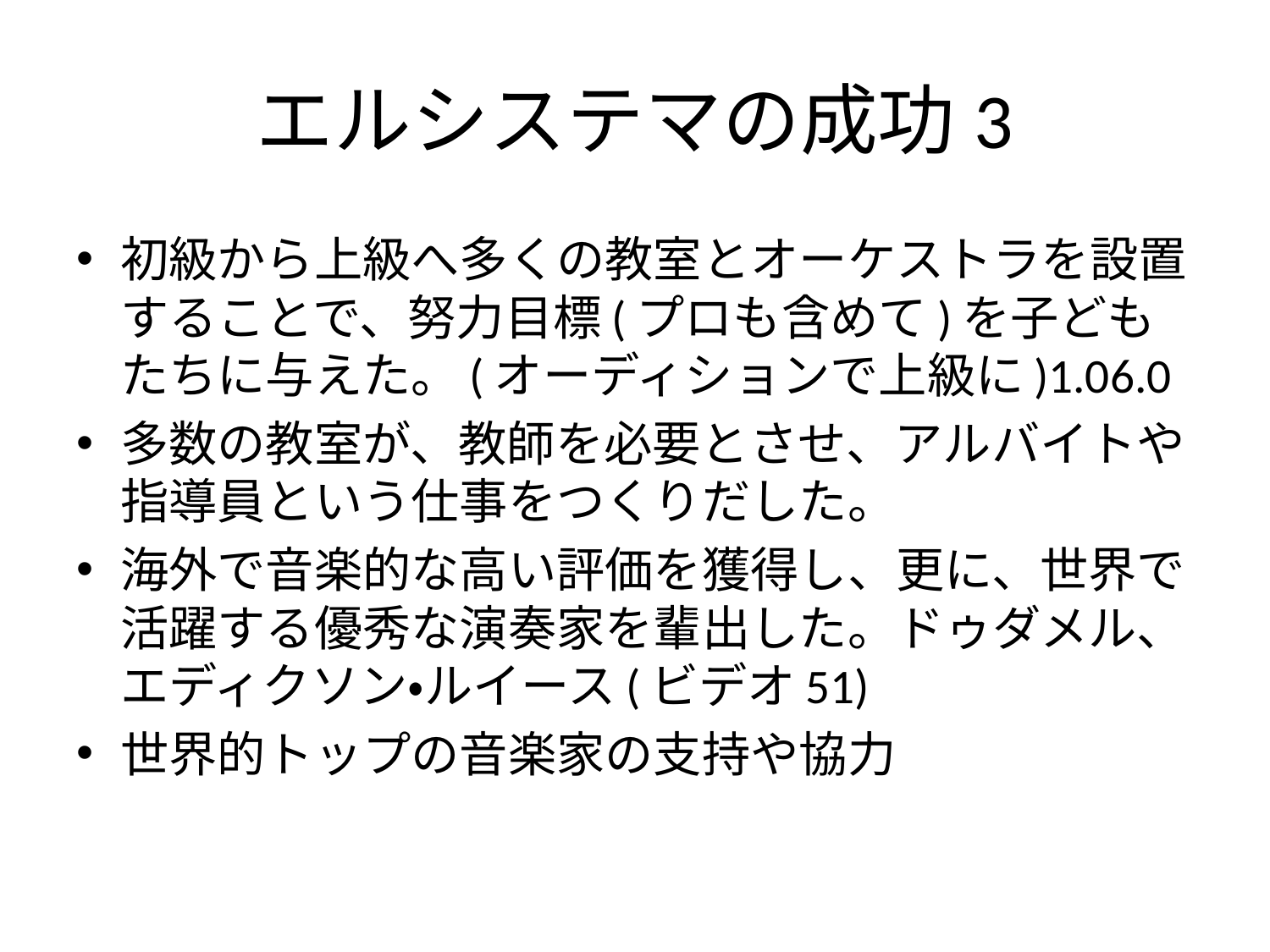

# エルシステマの成功3
初級から上級へ多くの教室とオーケストラを設置することで、努力目標(プロも含めて)を子どもたちに与えた。(オーディションで上級に)1.06.0
多数の教室が、教師を必要とさせ、アルバイトや指導員という仕事をつくりだした。
海外で音楽的な高い評価を獲得し、更に、世界で活躍する優秀な演奏家を輩出した。ドゥダメル、エディクソン・ルイース(ビデオ51)
世界的トップの音楽家の支持や協力